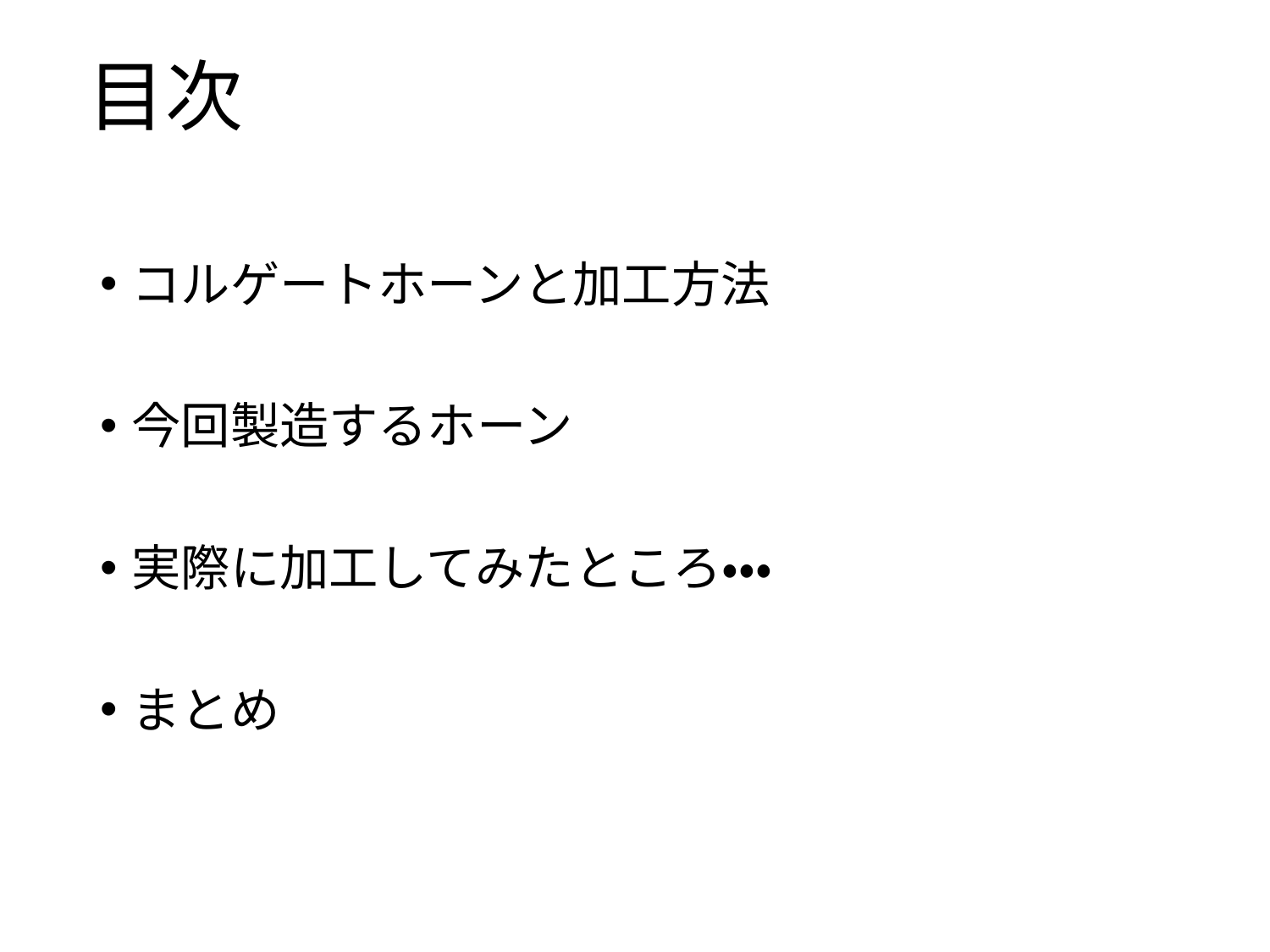

# 目次
コルゲートホーンと加工方法

今回製造するホーン

実際に加工してみたところ・・・

まとめ